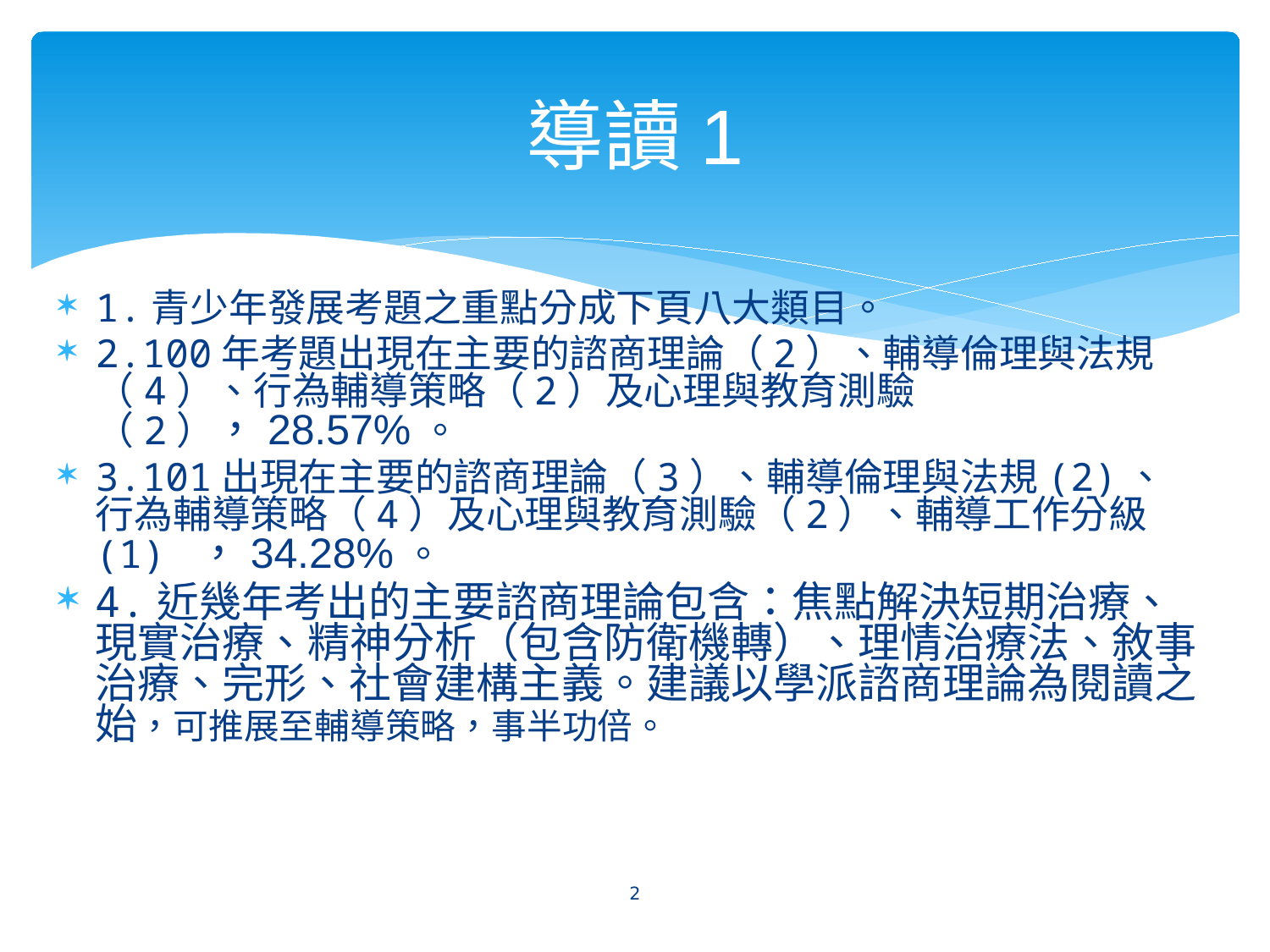

# 導讀1
1.青少年發展考題之重點分成下頁八大類目。
2.100年考題出現在主要的諮商理論（2）、輔導倫理與法規（4）、行為輔導策略（2）及心理與教育測驗（2），28.57%。
3.101出現在主要的諮商理論（3）、輔導倫理與法規(2)、行為輔導策略（4）及心理與教育測驗（2）、輔導工作分級(1) ，34.28%。
4.近幾年考出的主要諮商理論包含：焦點解決短期治療、現實治療、精神分析（包含防衛機轉）、理情治療法、敘事治療、完形、社會建構主義。建議以學派諮商理論為閱讀之始，可推展至輔導策略，事半功倍。

2